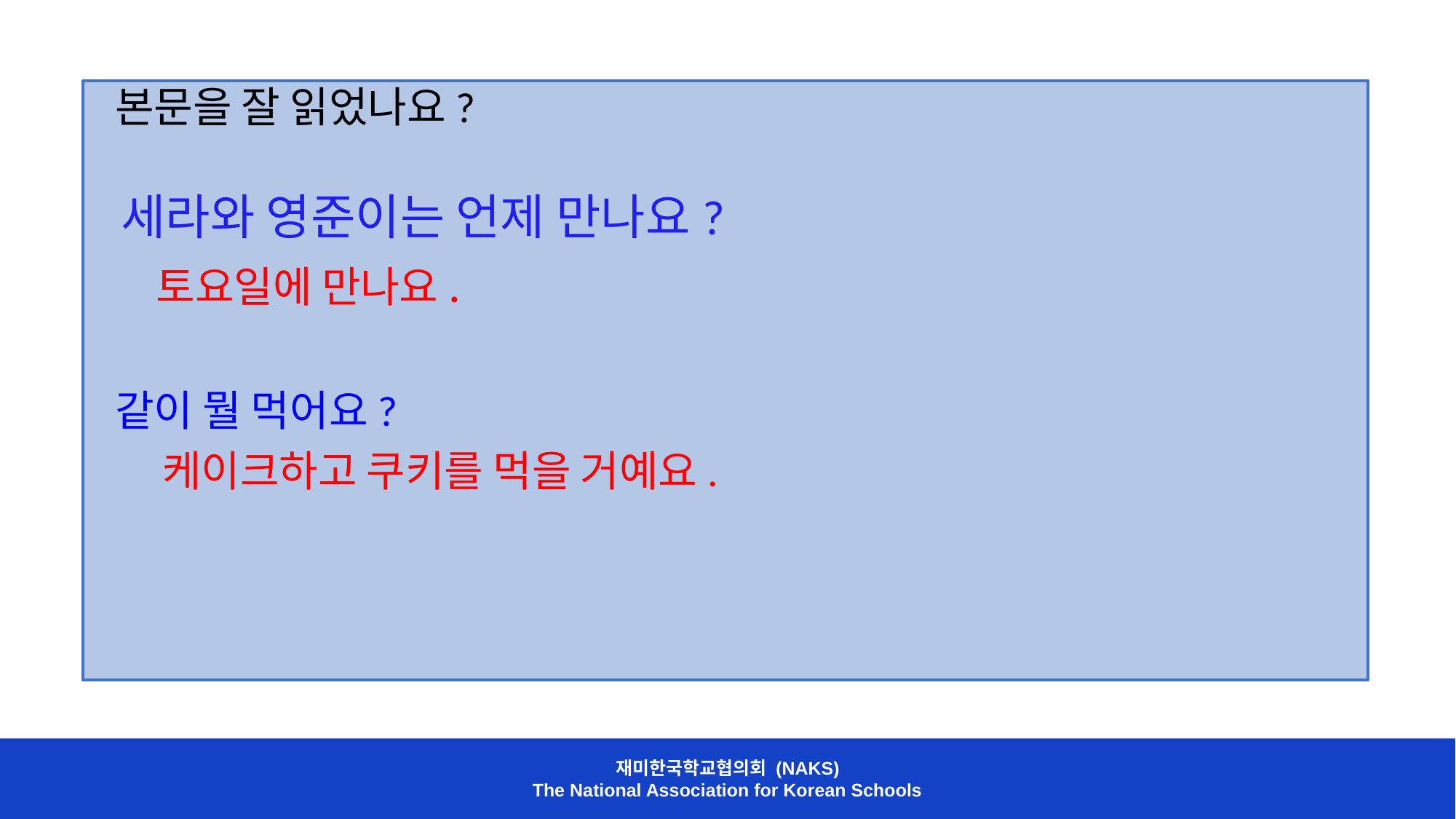

본문을 잘 읽었나요?
세라와 영준이는 언제 만나요?
토요일에 만나요.

같이 뭘 먹어요?
케이크하고 쿠키를 먹을 거예요.

재미한국학교협의회 (NAKS)
The National Association for Korean Schools